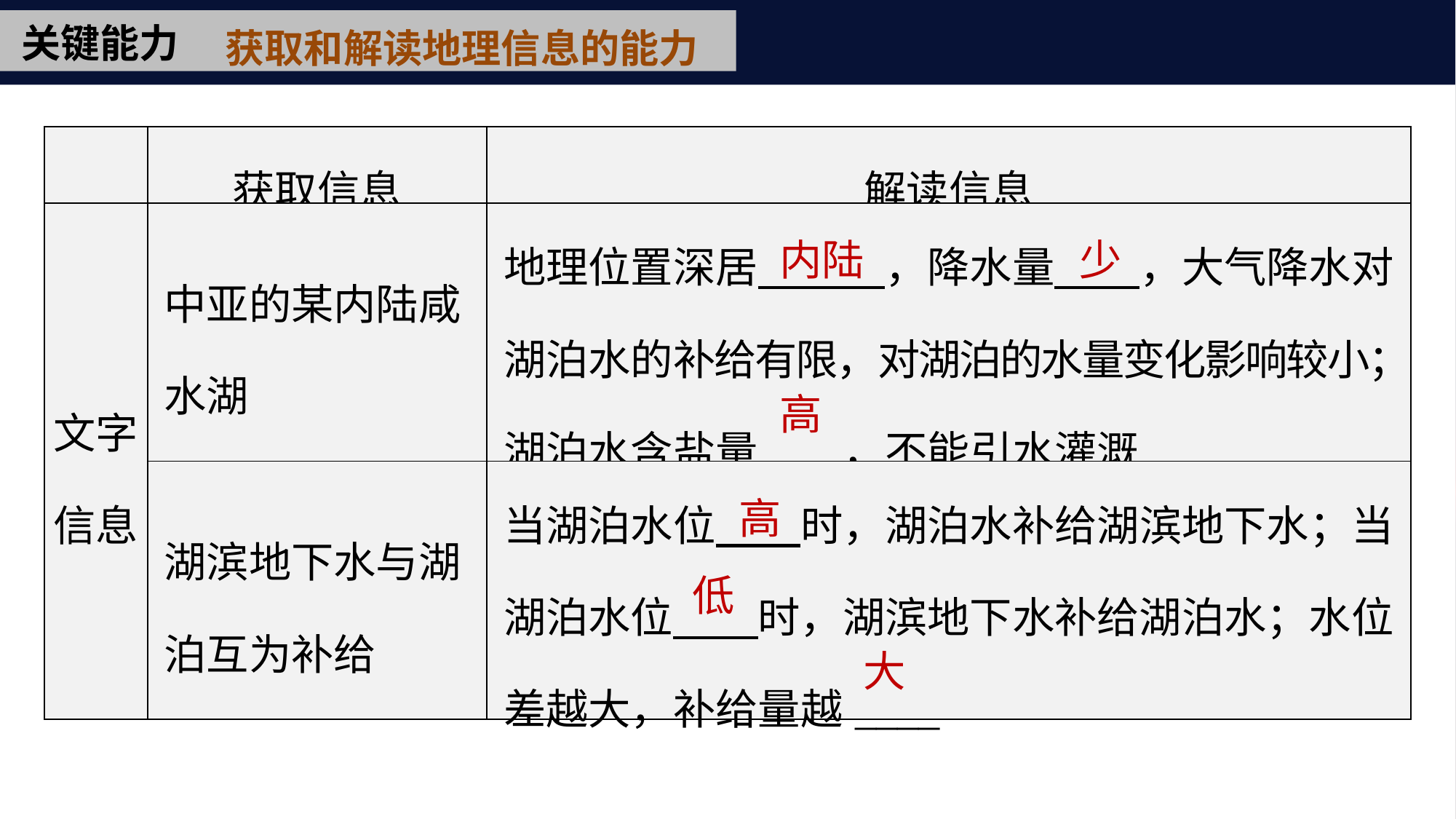

获取和解读地理信息的能力

关键能力
|  | 获取信息 | 解读信息 |
| --- | --- | --- |
| 文字信息 | 中亚的某内陆咸水湖 | 地理位置深居　　　，降水量　　，大气降水对湖泊水的补给有限，对湖泊的水量变化影响较小；湖泊水含盐量　　，不能引水灌溉 |
|  | 湖滨地下水与湖泊互为补给 | 当湖泊水位　　时，湖泊水补给湖滨地下水；当湖泊水位　　时，湖滨地下水补给湖泊水；水位差越大，补给量越\_\_\_\_ |
内陆
少
高
高
低
大